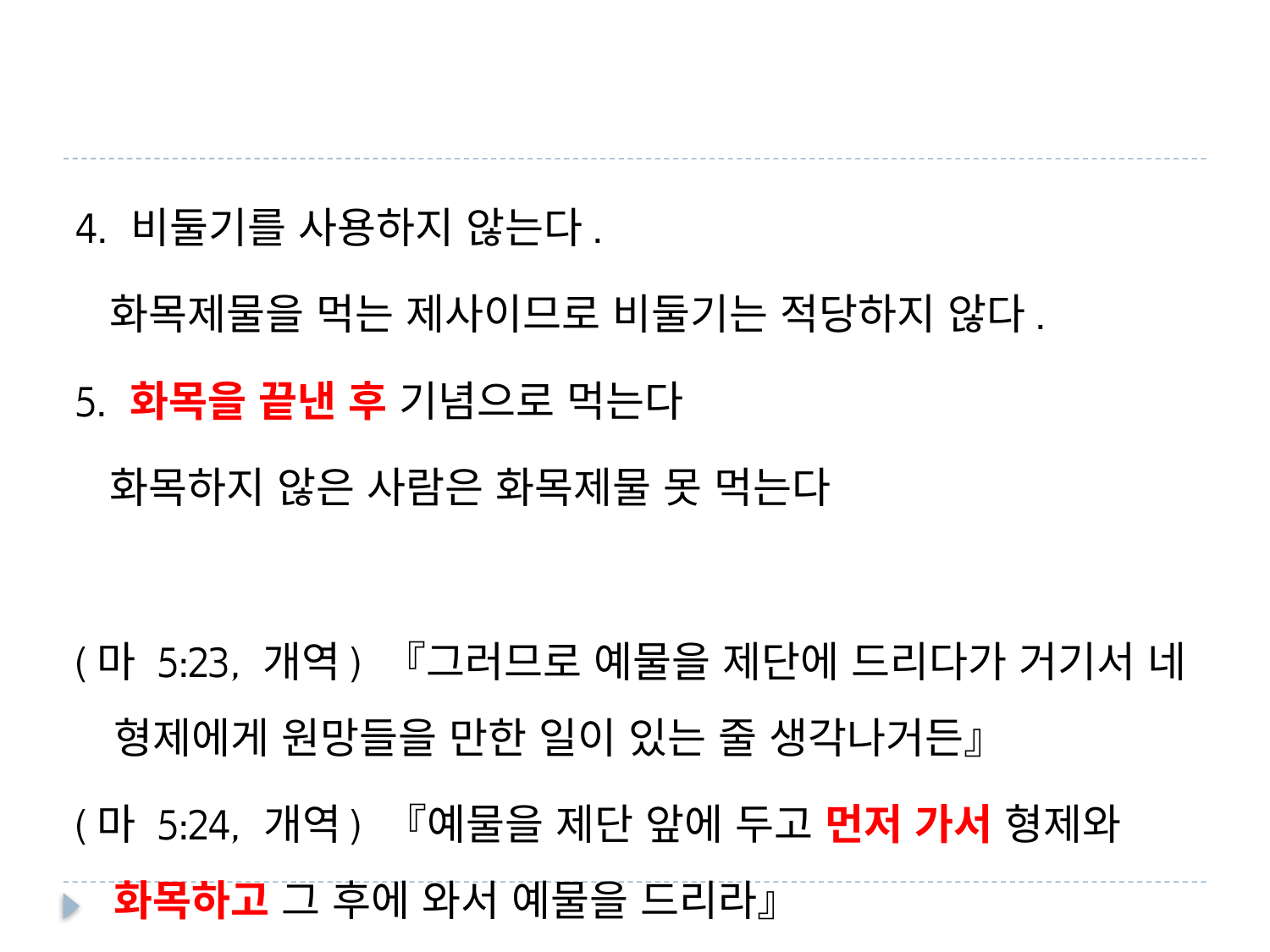

#
4. 비둘기를 사용하지 않는다.
  화목제물을 먹는 제사이므로 비둘기는 적당하지 않다.
5. 화목을 끝낸 후 기념으로 먹는다
  화목하지 않은 사람은 화목제물 못 먹는다

(마 5:23, 개역) 『그러므로 예물을 제단에 드리다가 거기서 네 형제에게 원망들을 만한 일이 있는 줄 생각나거든』
(마 5:24, 개역) 『예물을 제단 앞에 두고 먼저 가서 형제와 화목하고 그 후에 와서 예물을 드리라』